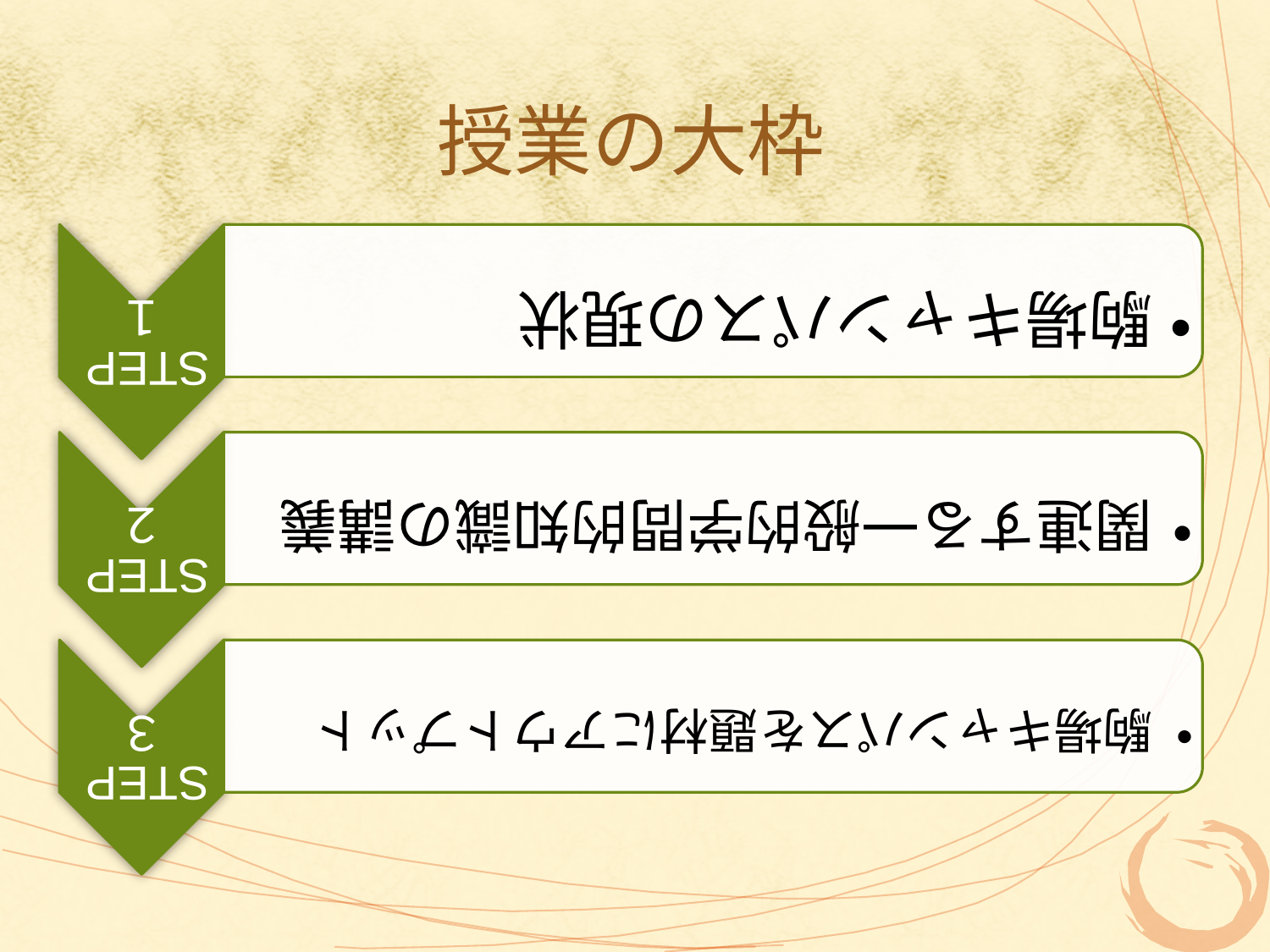

# 授業の大枠
STEP１
駒場キャンパスの現状
STEP２
関連する一般的学問的知識の講義
STEP３
駒場キャンパスを題材にアウトプット